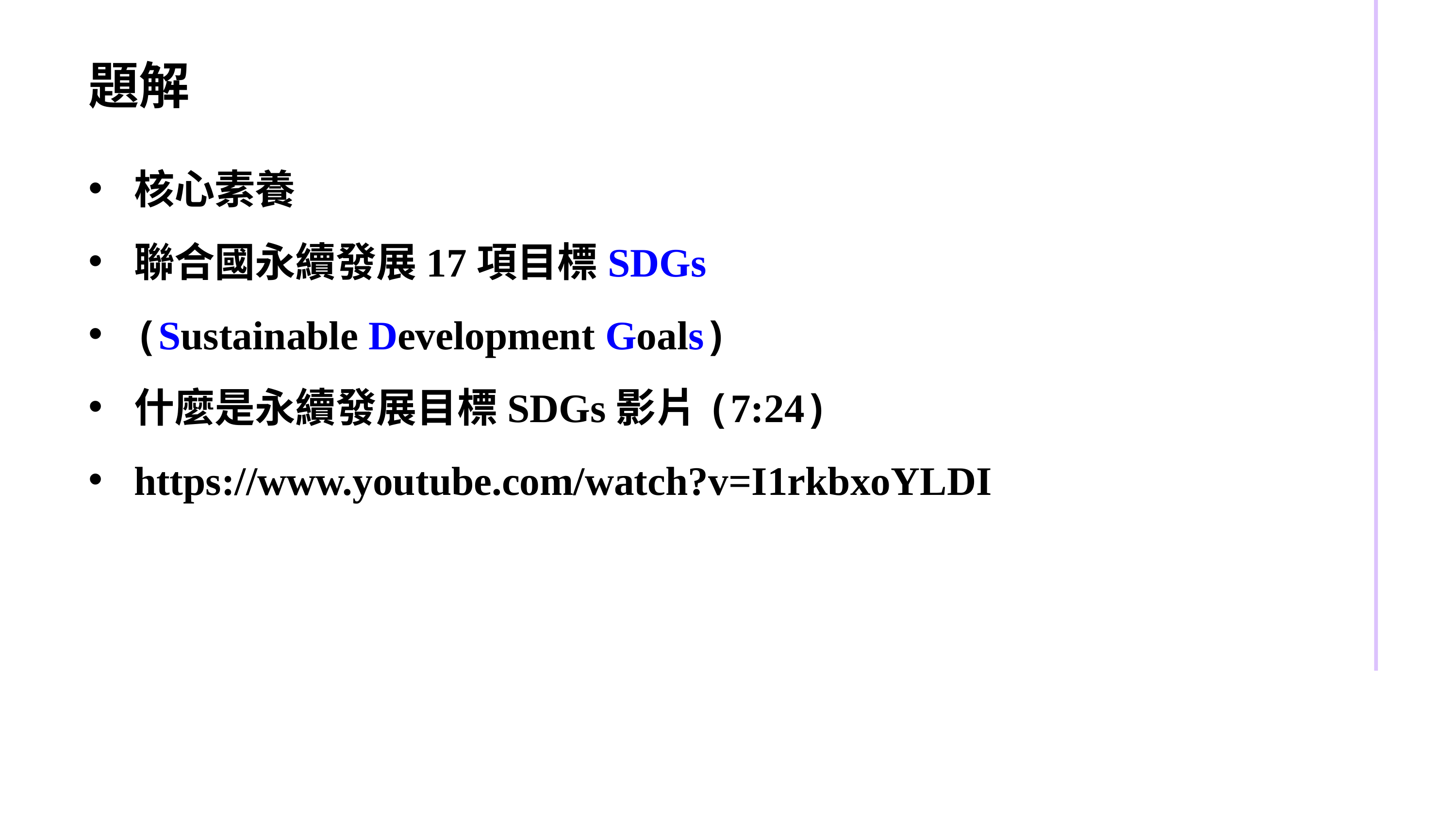

題解
核心素養
聯合國永續發展17項目標SDGs
(Sustainable Development Goals)
什麼是永續發展目標SDGs影片(7:24)
https://www.youtube.com/watch?v=I1rkbxoYLDI